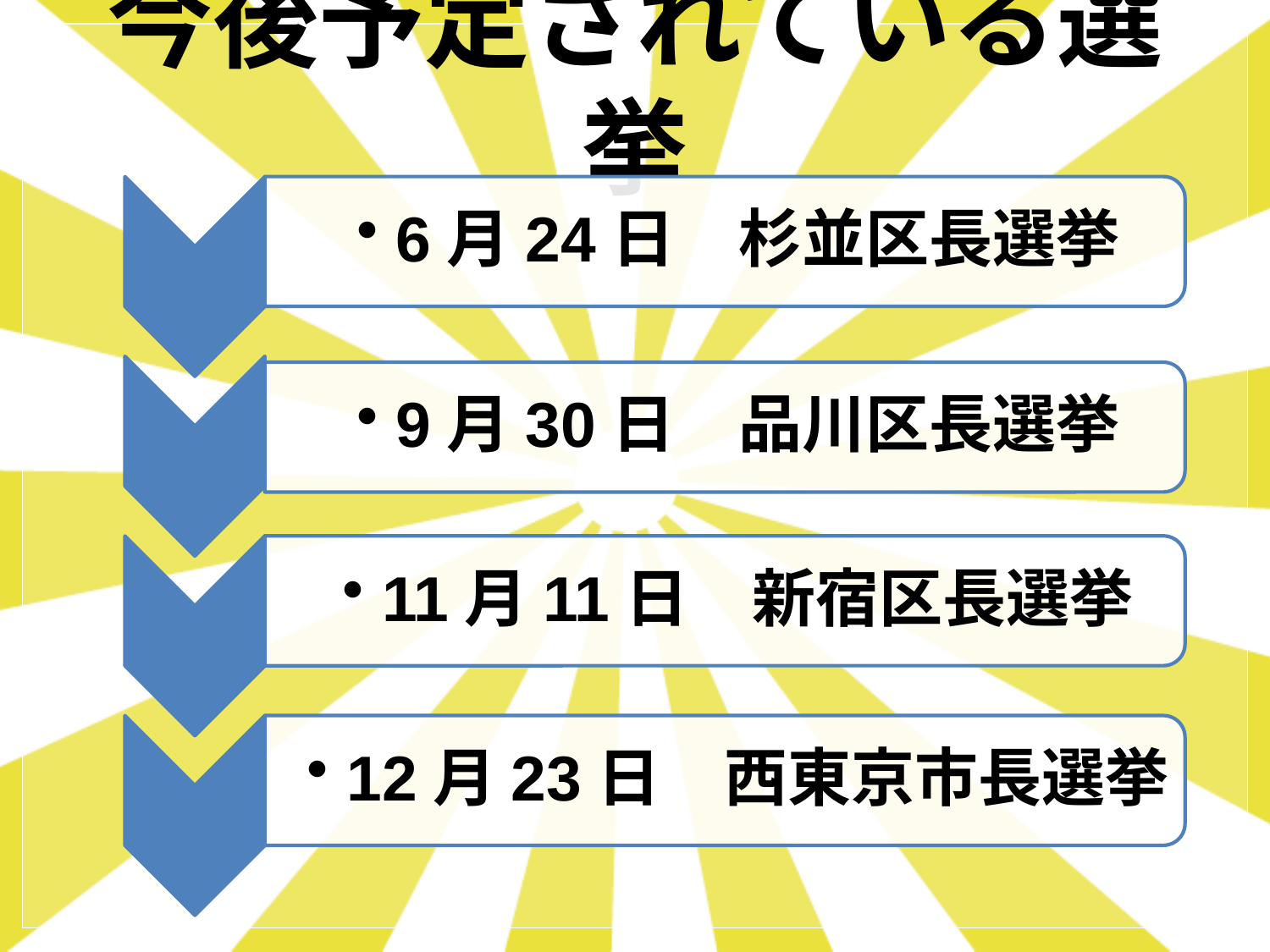

今後予定されている選挙

6月24日　杉並区長選挙

9月30日　品川区長選挙

11月11日　新宿区長選挙

12月23日　西東京市長選挙